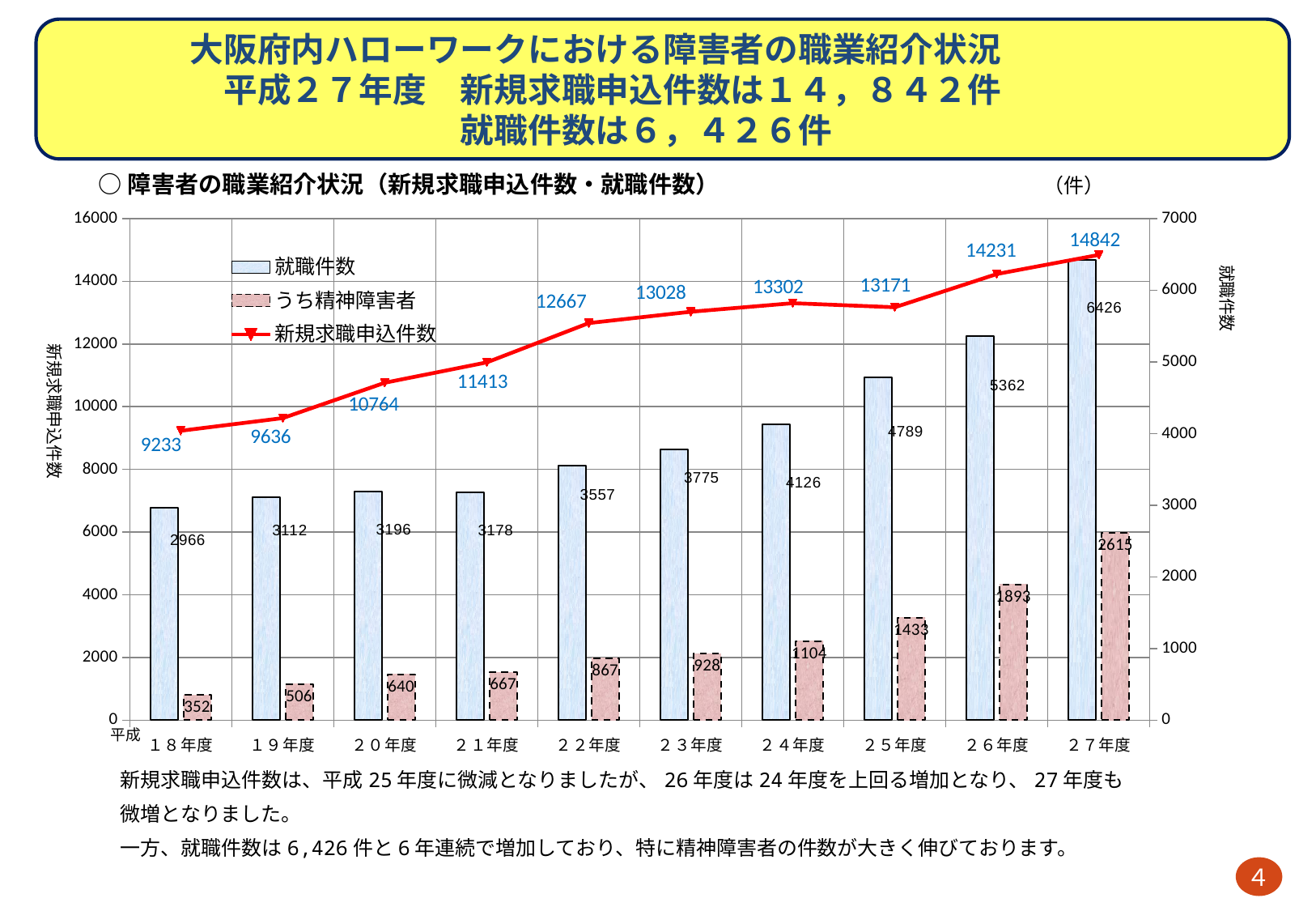

大阪府内ハローワークにおける障害者の職業紹介状況
　　　　　平成２７年度　新規求職申込件数は１４，８４２件
　　　　　　　　　　　　就職件数は６，４２６件
○障害者の職業紹介状況（新規求職申込件数・就職件数）　　　　　　　　　　　　　　　　（件）

### Chart

| Category | 就職件数 | うち精神障害者 | 新規求職申込件数 |
|---|---|---|---|
| １８年度 | 2966.0 | 352.0 | 9233.0 |
| １９年度 | 3112.0 | 506.0 | 9636.0 |
| ２０年度 | 3196.0 | 640.0 | 10764.0 |
| ２１年度 | 3178.0 | 667.0 | 11413.0 |
| ２２年度 | 3557.0 | 867.0 | 12667.0 |
| ２３年度 | 3775.0 | 928.0 | 13028.0 |
| ２４年度 | 4126.0 | 1104.0 | 13302.0 |
| ２５年度 | 4789.0 | 1433.0 | 13171.0 |
| ２６年度 | 5362.0 | 1893.0 | 14231.0 |
| ２７年度 | 6426.0 | 2615.0 | 14842.0 |
新規求職申込件数
　新規求職申込件数は、平成25年度に微減となりましたが、26年度は24年度を上回る増加となり、27年度も
　微増となりました。
　一方、就職件数は6,426件と6年連続で増加しており、特に精神障害者の件数が大きく伸びております。
4
４